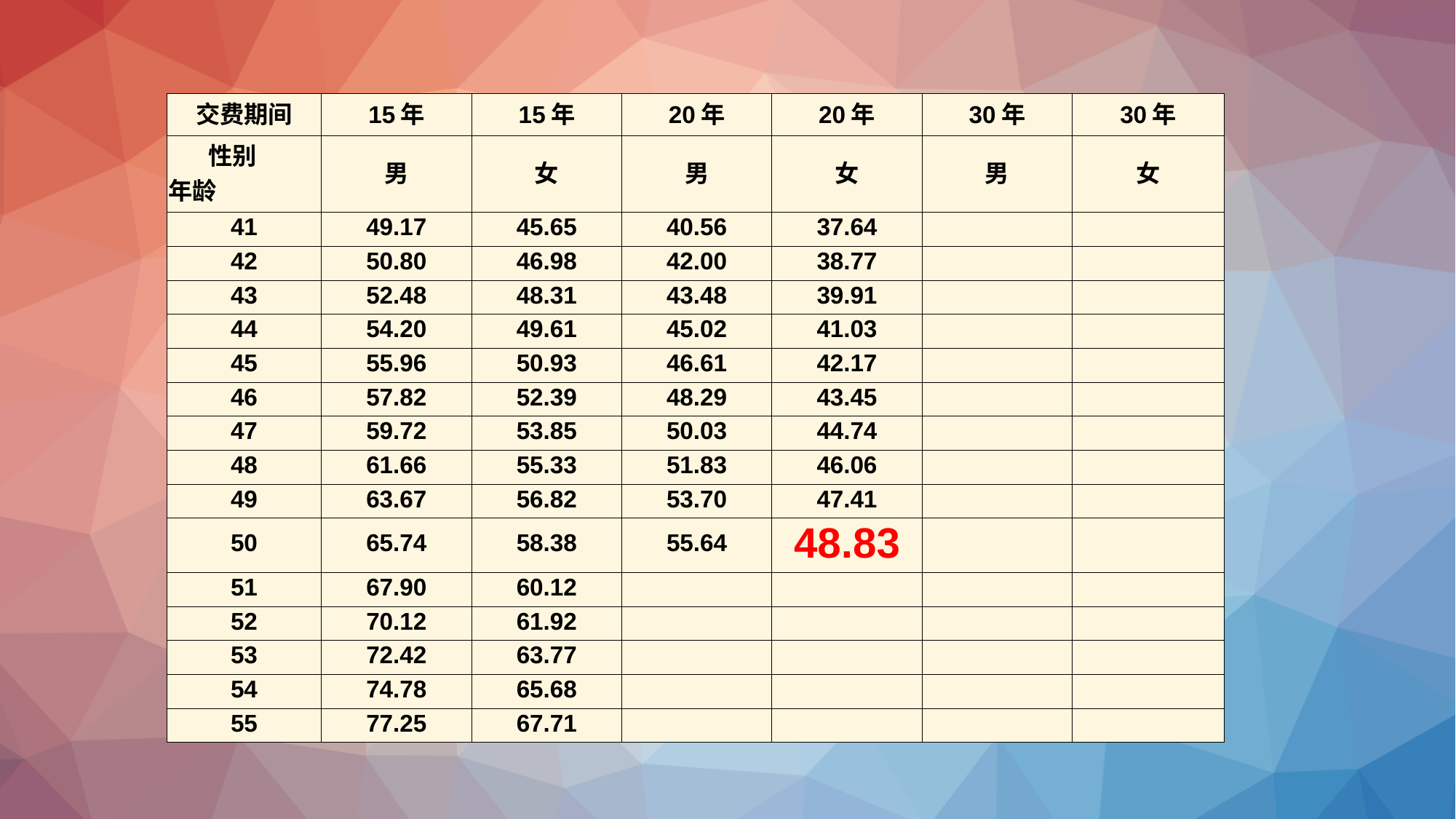

| 交费期间 | 15年 | 15年 | 20年 | 20年 | 30年 | 30年 |
| --- | --- | --- | --- | --- | --- | --- |
| 性别 年龄 | 男 | 女 | 男 | 女 | 男 | 女 |
| 41 | 49.17 | 45.65 | 40.56 | 37.64 |  |  |
| 42 | 50.80 | 46.98 | 42.00 | 38.77 |  |  |
| 43 | 52.48 | 48.31 | 43.48 | 39.91 |  |  |
| 44 | 54.20 | 49.61 | 45.02 | 41.03 |  |  |
| 45 | 55.96 | 50.93 | 46.61 | 42.17 |  |  |
| 46 | 57.82 | 52.39 | 48.29 | 43.45 |  |  |
| 47 | 59.72 | 53.85 | 50.03 | 44.74 |  |  |
| 48 | 61.66 | 55.33 | 51.83 | 46.06 |  |  |
| 49 | 63.67 | 56.82 | 53.70 | 47.41 |  |  |
| 50 | 65.74 | 58.38 | 55.64 | 48.83 |  |  |
| 51 | 67.90 | 60.12 |  |  |  |  |
| 52 | 70.12 | 61.92 |  |  |  |  |
| 53 | 72.42 | 63.77 |  |  |  |  |
| 54 | 74.78 | 65.68 |  |  |  |  |
| 55 | 77.25 | 67.71 |  |  |  |  |